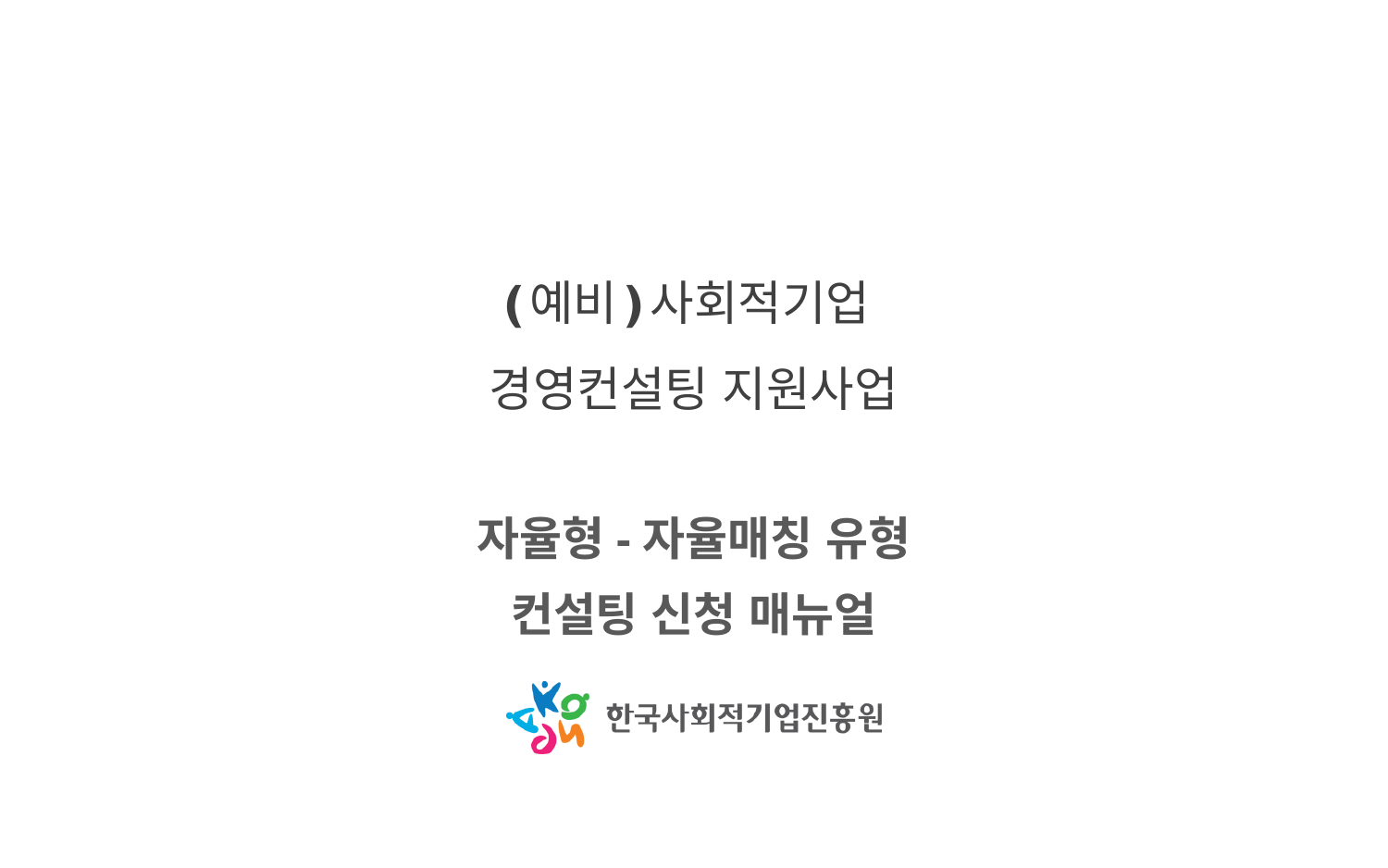

# (예비)사회적기업 경영컨설팅 지원사업
자율형-자율매칭 유형
컨설팅 신청 매뉴얼